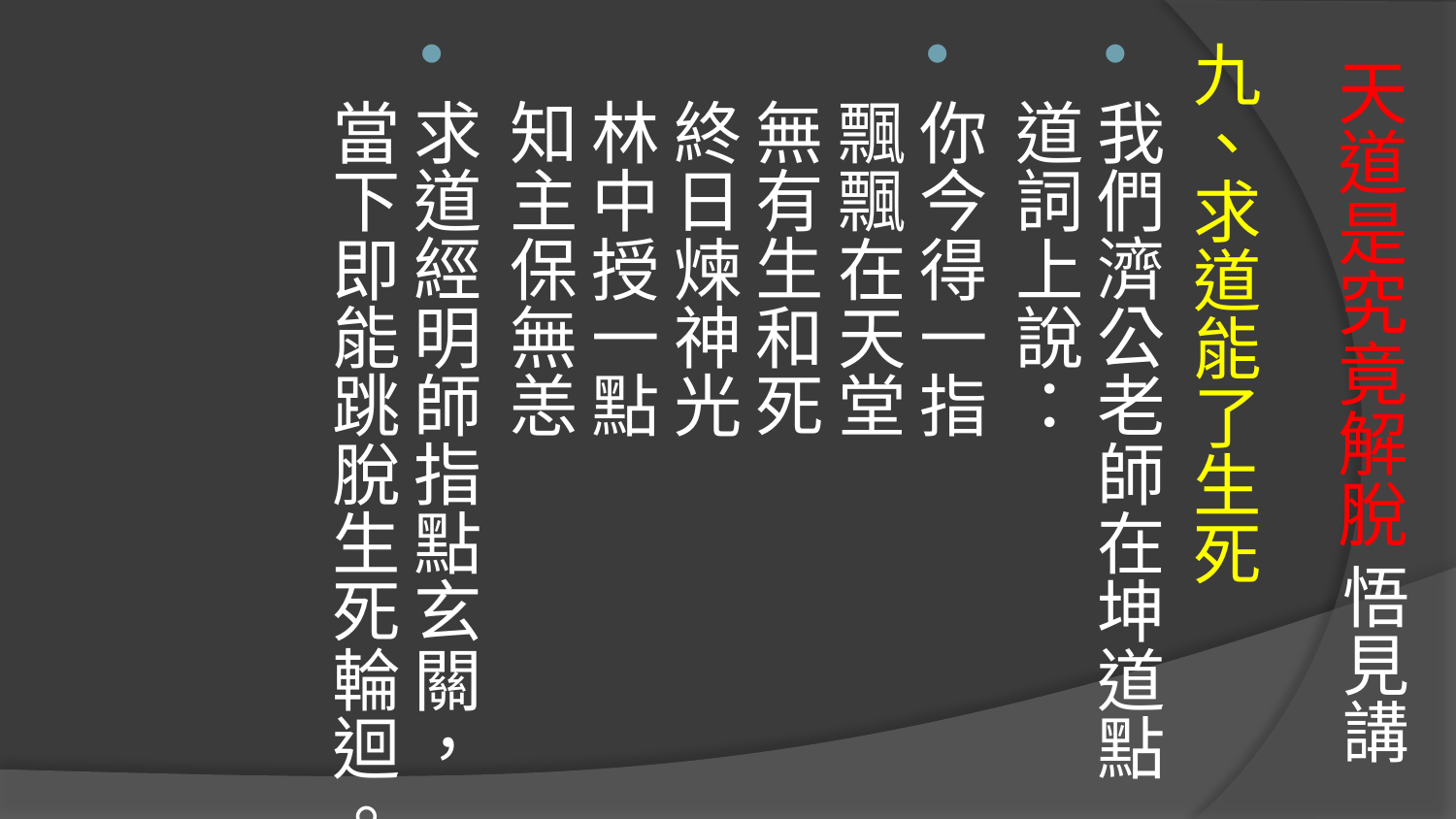

九、求道能了生死
我們濟公老師在坤道點道詞上說：
你今得一指 
飄飄在天堂 
無有生和死 
終日煉神光 
林中授一點 
知主保無恙
求道經明師指點玄關，當下即能跳脫生死輪迴。

# 天道是究竟解脫 悟見講